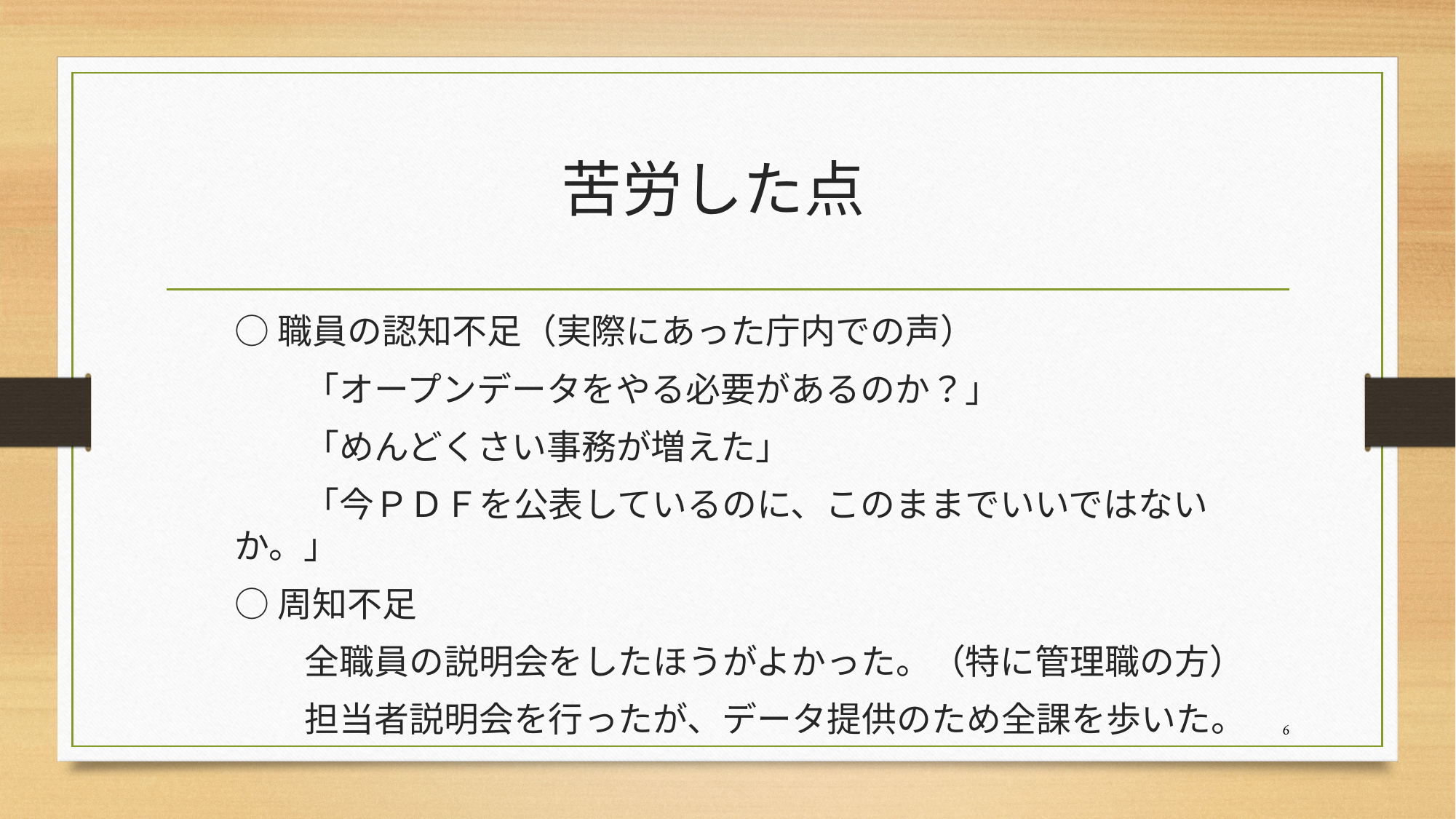

# 苦労した点
○職員の認知不足（実際にあった庁内での声）
　　「オープンデータをやる必要があるのか？」
　　「めんどくさい事務が増えた」
　　「今ＰＤＦを公表しているのに、このままでいいではないか。」
○周知不足
　　全職員の説明会をしたほうがよかった。（特に管理職の方）
　　担当者説明会を行ったが、データ提供のため全課を歩いた。
6